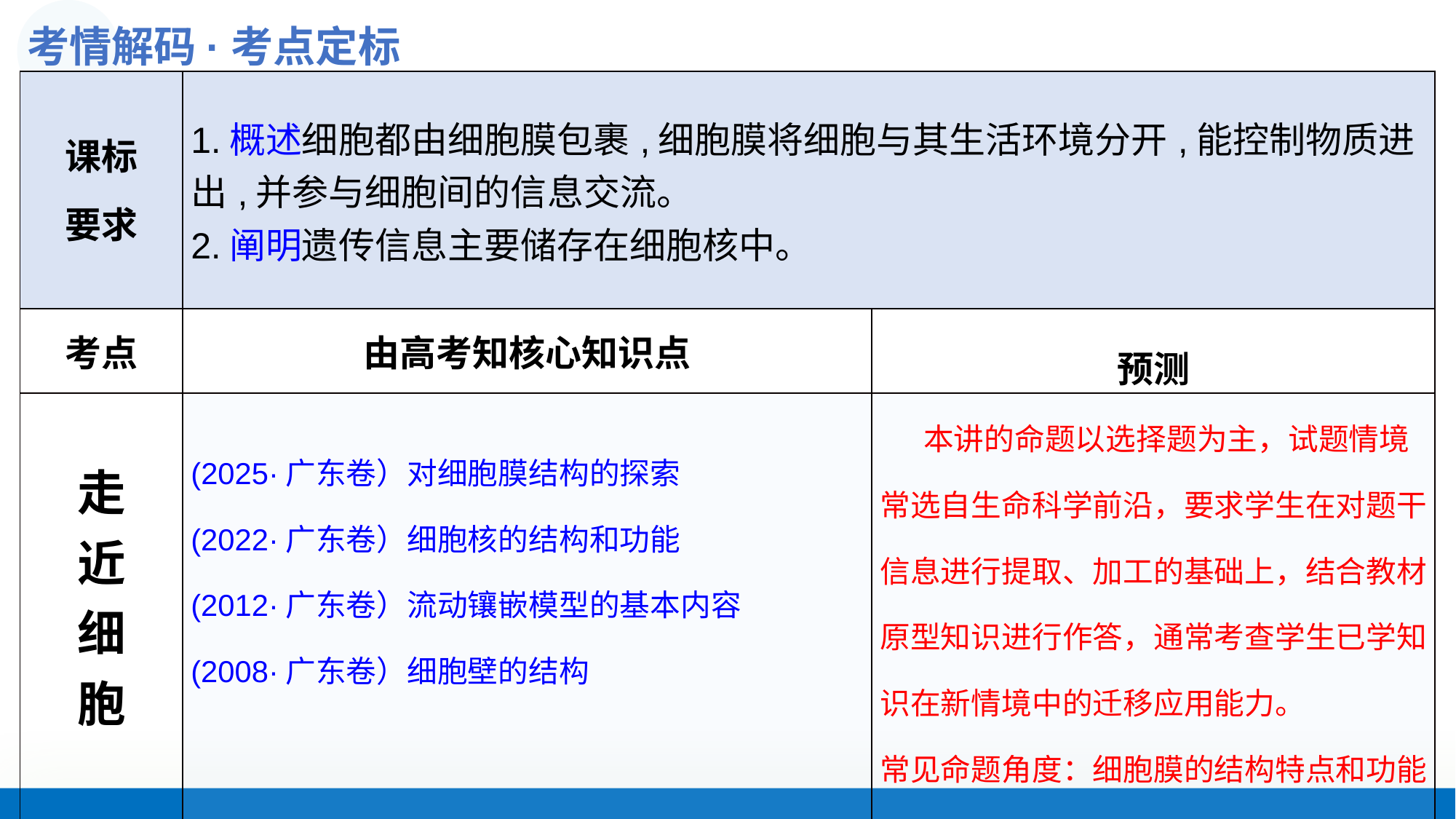

考情解码·考点定标
| 课标 要求 | 1.概述细胞都由细胞膜包裹,细胞膜将细胞与其生活环境分开,能控制物质进 出,并参与细胞间的信息交流。 2.阐明遗传信息主要储存在细胞核中。 |  |
| --- | --- | --- |
| 考点 | 由高考知核心知识点 | 预测 |
| 走 近 细 胞 | (2025·广东卷）对细胞膜结构的探索 (2022·广东卷）细胞核的结构和功能 (2012·广东卷）流动镶嵌模型的基本内容 (2008·广东卷）细胞壁的结构 | 本讲的命题以选择题为主，试题情境常选自生命科学前沿，要求学生在对题干信息进行提取、加工的基础上，结合教材原型知识进行作答，通常考查学生已学知识在新情境中的迁移应用能力。 常见命题角度：细胞膜的结构特点和功能特点，近几年对细胞核的考查相对较少。 |